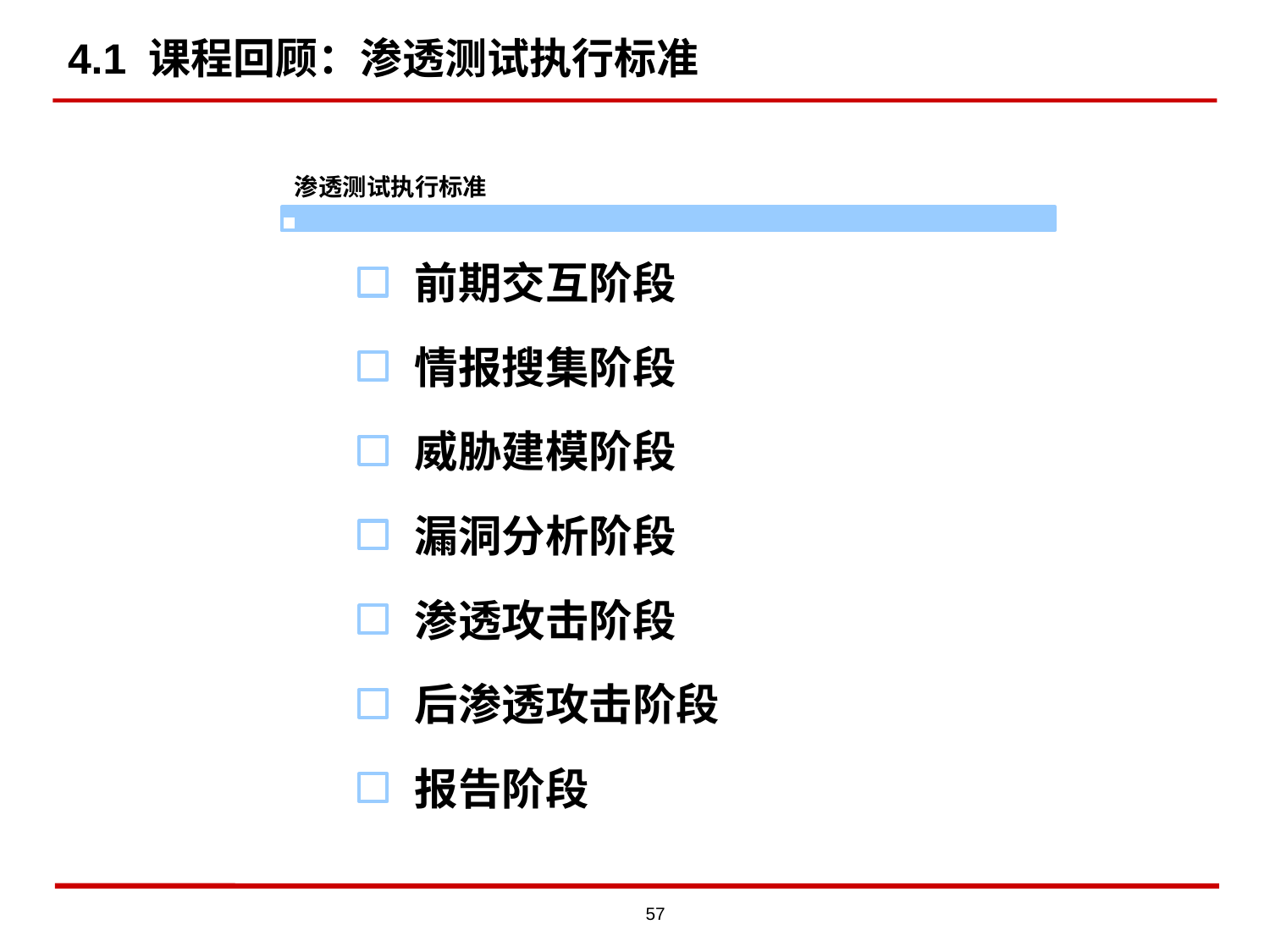

# 4.1 课程回顾：渗透测试执行标准
渗透测试执行标准
前期交互阶段
情报搜集阶段
威胁建模阶段
漏洞分析阶段
渗透攻击阶段
后渗透攻击阶段
报告阶段